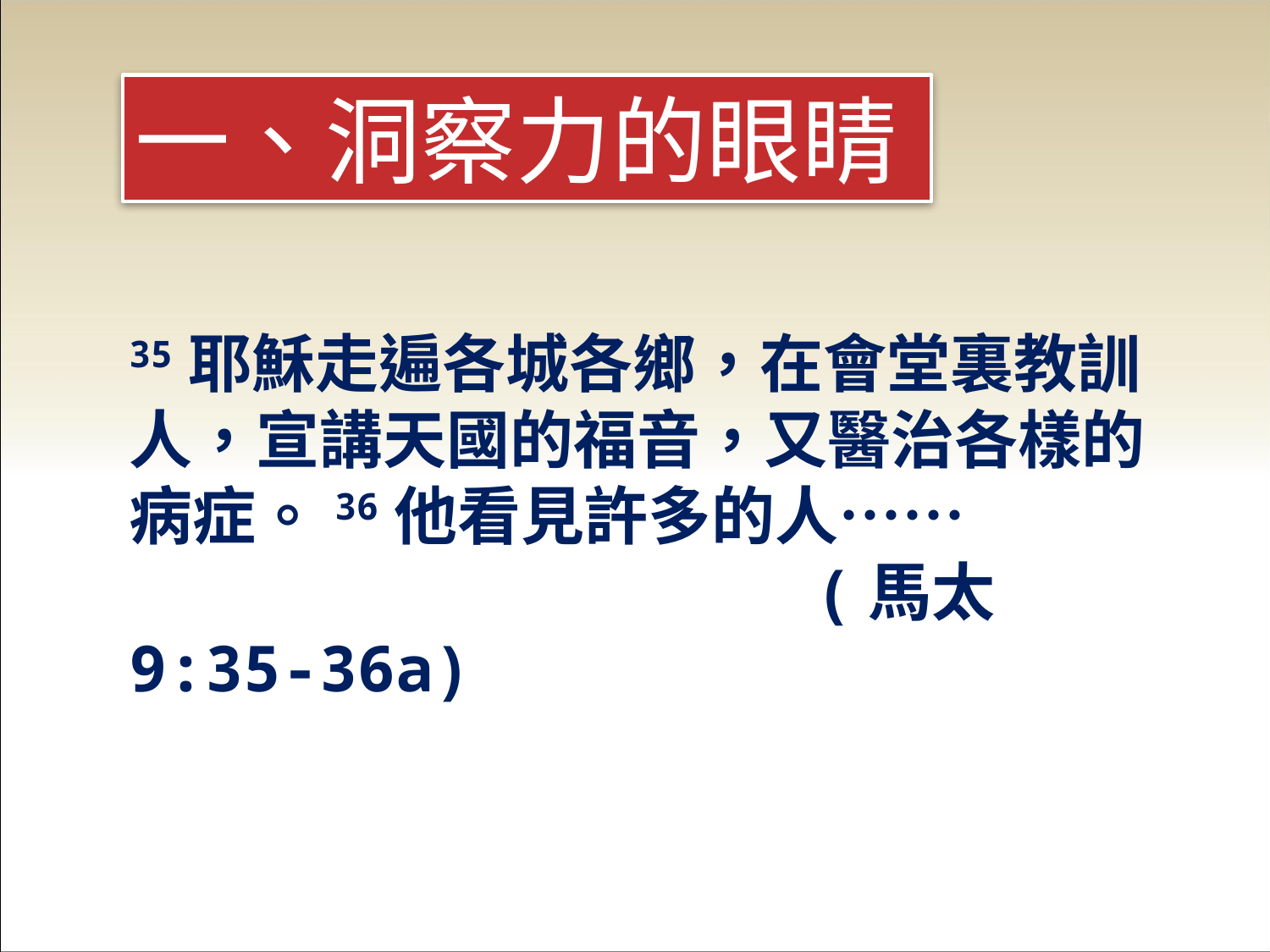

一、洞察力的眼睛
35耶穌走遍各城各鄉，在會堂裏教訓人，宣講天國的福音，又醫治各樣的病症。36他看見許多的人……
                  (馬太9:35-36a)